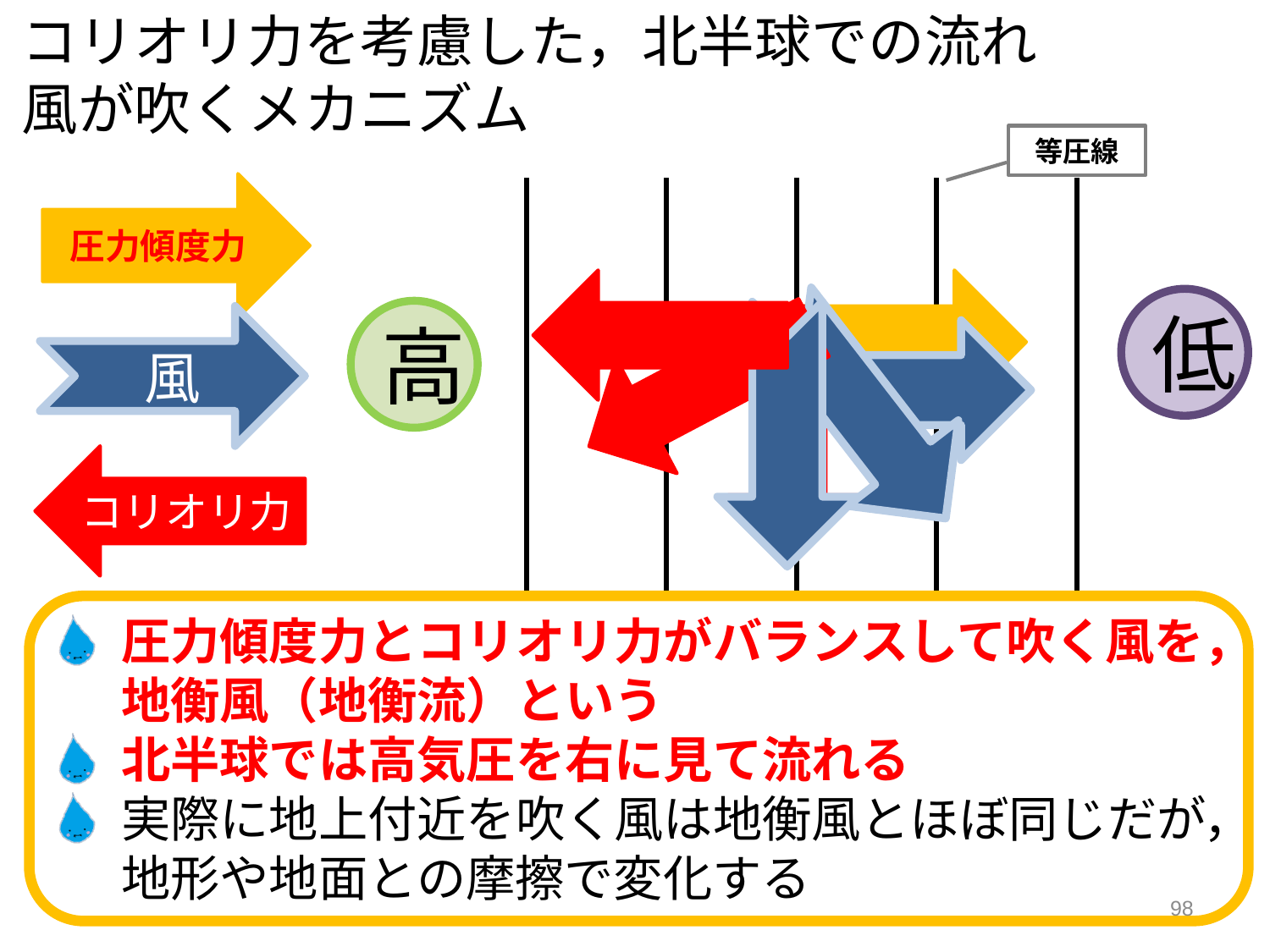

コリオリ力を考慮した，北半球での流れ
風が吹くメカニズム
等圧線
圧力傾度力

低
高
風

コリオリ力
圧力傾度力とコリオリ力がバランスして吹く風を，地衡風（地衡流）という
北半球では高気圧を右に見て流れる
実際に地上付近を吹く風は地衡風とほぼ同じだが，地形や地面との摩擦で変化する
98